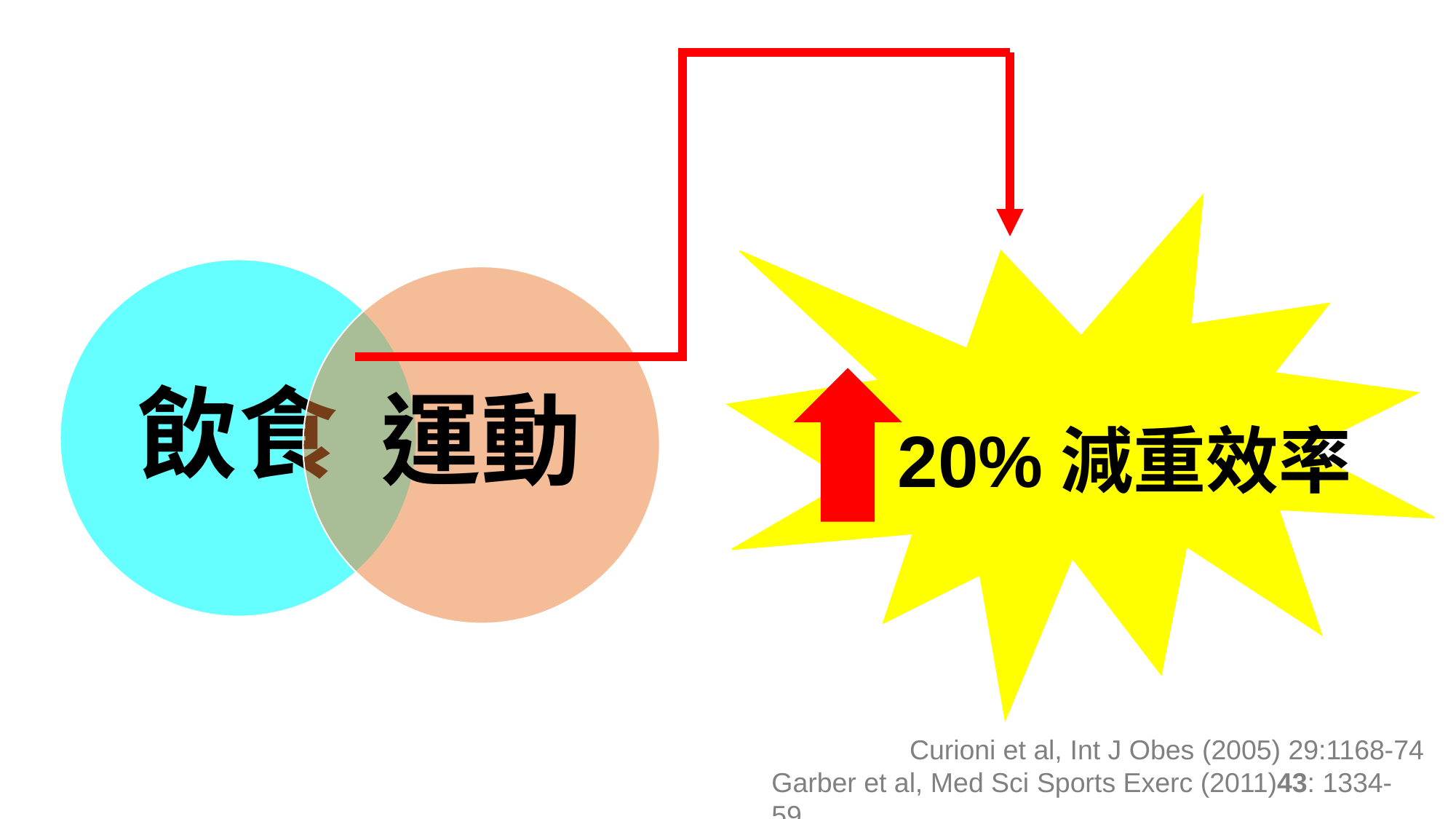

飲食
運動

20%減重效率
Curioni et al, Int J Obes (2005) 29:1168-74
Garber et al, Med Sci Sports Exerc (2011)43: 1334-59.